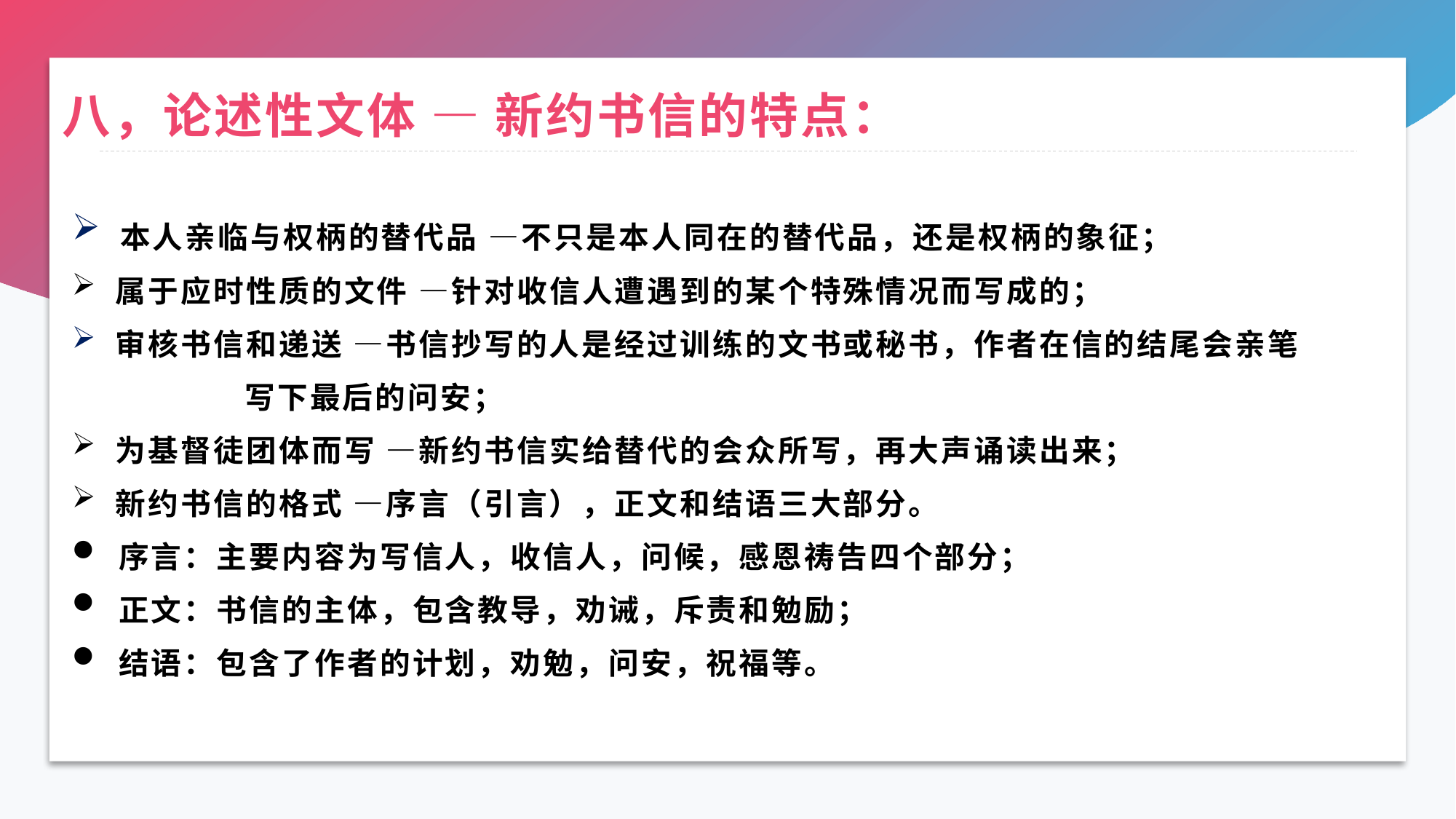

# 八，论述性文体 — 新约书信的特点：

 本人亲临与权柄的替代品 —不只是本人同在的替代品，还是权柄的象征；
 属于应时性质的文件 —针对收信人遭遇到的某个特殊情况而写成的；
 审核书信和递送 —书信抄写的人是经过训练的文书或秘书，作者在信的结尾会亲笔
                  写下最后的问安；
 为基督徒团体而写 —新约书信实给替代的会众所写，再大声诵读出来；
 新约书信的格式 —序言（引言），正文和结语三大部分。
 序言：主要内容为写信人，收信人，问候，感恩祷告四个部分；
 正文：书信的主体，包含教导，劝诫，斥责和勉励；
 结语：包含了作者的计划，劝勉，问安，祝福等。